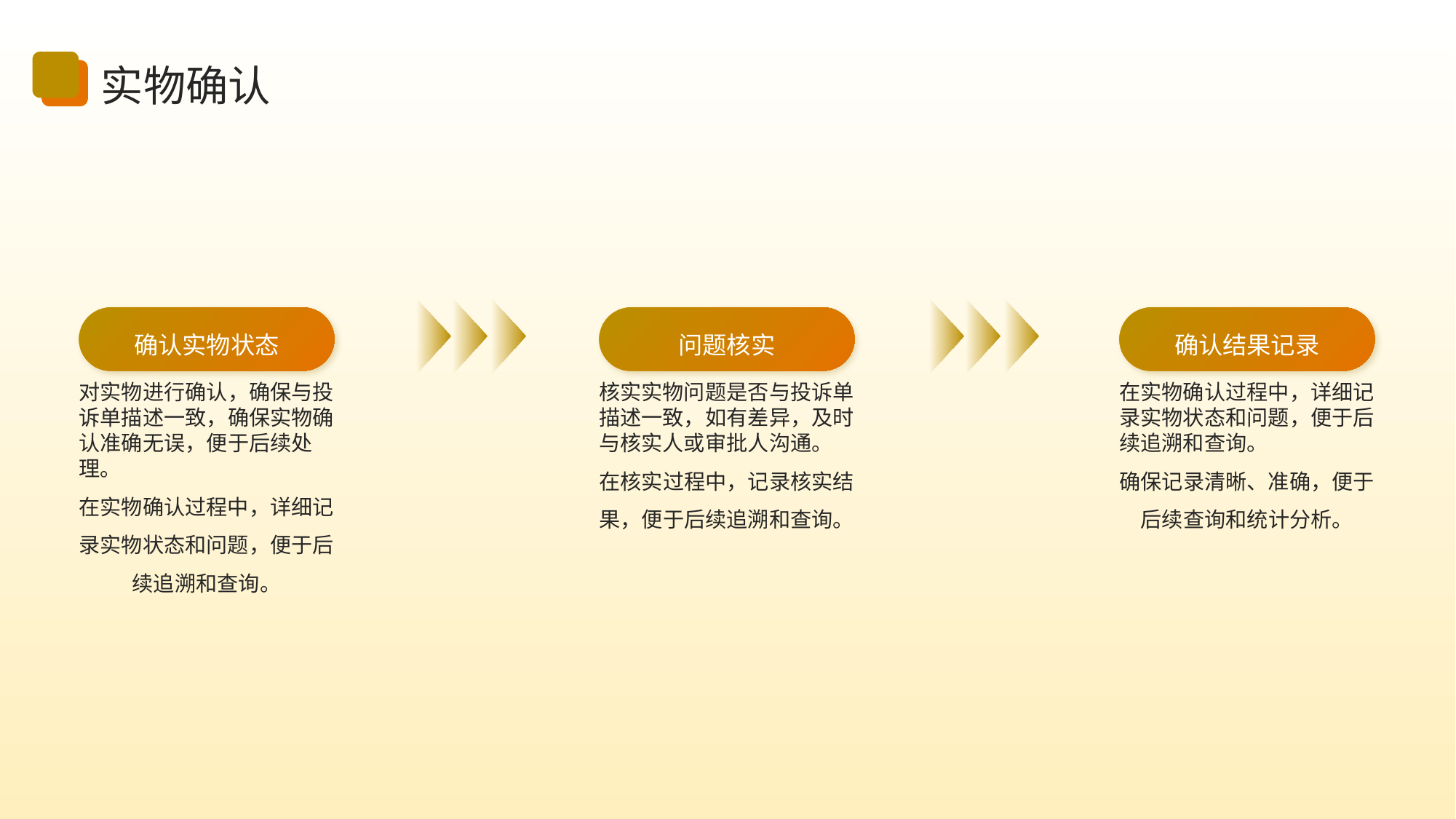

实物确认

确认实物状态
问题核实
确认结果记录

核实实物问题是否与投诉单描述一致，如有差异，及时与核实人或审批人沟通。
在核实过程中，记录核实结果，便于后续追溯和查询。
在实物确认过程中，详细记录实物状态和问题，便于后续追溯和查询。
确保记录清晰、准确，便于后续查询和统计分析。
对实物进行确认，确保与投诉单描述一致，确保实物确认准确无误，便于后续处理。
在实物确认过程中，详细记录实物状态和问题，便于后续追溯和查询。